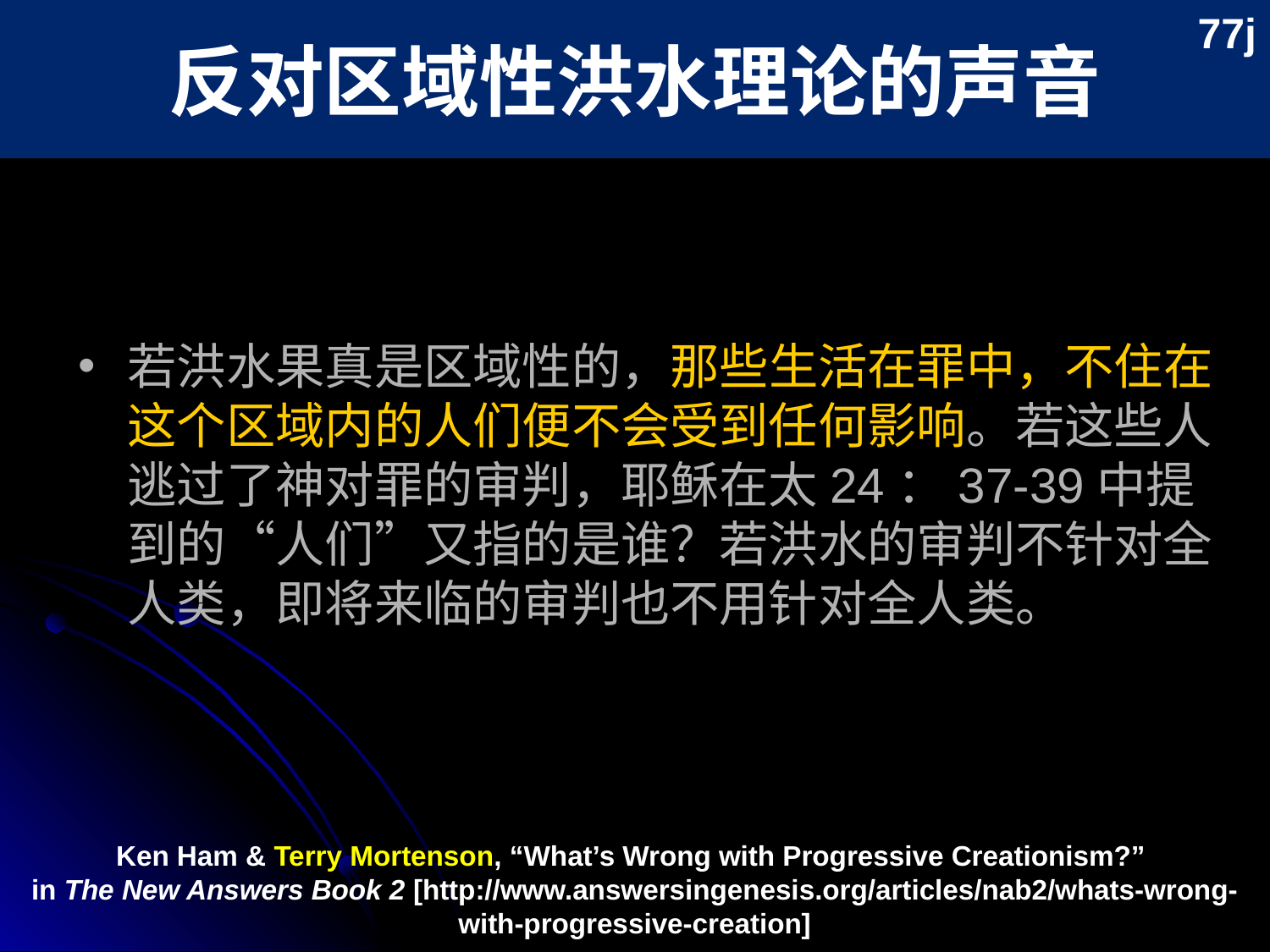

反对区域性洪水理论的声音
77j
若洪水果真是区域性的，那些生活在罪中，不住在这个区域内的人们便不会受到任何影响。若这些人逃过了神对罪的审判，耶稣在太24：37-39中提到的“人们”又指的是谁？若洪水的审判不针对全人类，即将来临的审判也不用针对全人类。

Ken Ham & Terry Mortenson, “What’s Wrong with Progressive Creationism?”
in The New Answers Book 2 [http://www.answersingenesis.org/articles/nab2/whats-wrong-with-progressive-creation]